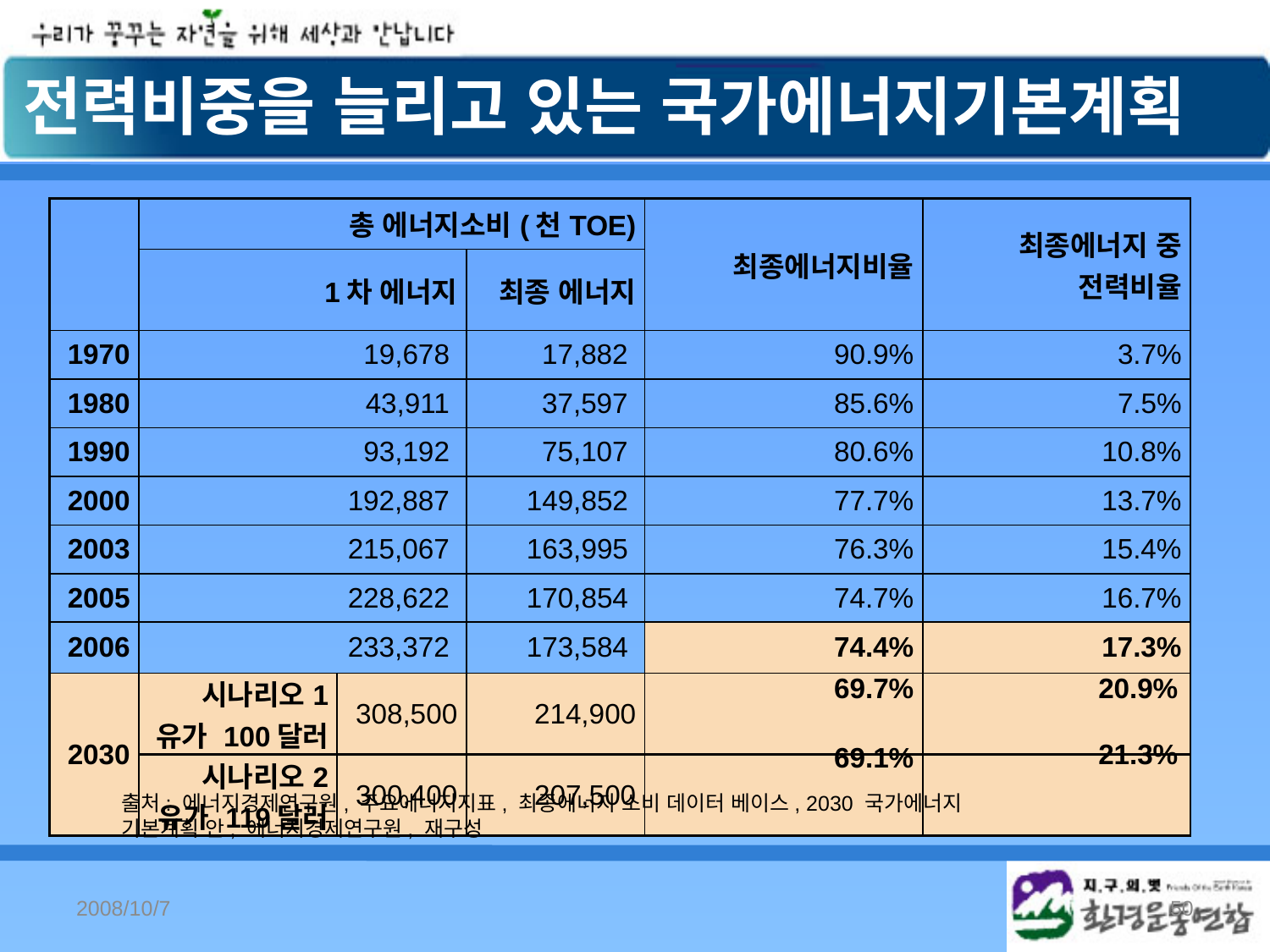

전력비중을 늘리고 있는 국가에너지기본계획
|  | 총 에너지소비(천TOE) |  |  | 최종에너지비율 | 최종에너지 중 전력비율 |
| --- | --- | --- | --- | --- | --- |
|  | 1차 에너지 |  | 최종 에너지 |  |  |
| 1970 | 19,678 |  | 17,882 | 90.9% | 3.7% |
| 1980 | 43,911 |  | 37,597 | 85.6% | 7.5% |
| 1990 | 93,192 |  | 75,107 | 80.6% | 10.8% |
| 2000 | 192,887 |  | 149,852 | 77.7% | 13.7% |
| 2003 | 215,067 |  | 163,995 | 76.3% | 15.4% |
| 2005 | 228,622 |  | 170,854 | 74.7% | 16.7% |
| 2006 | 233,372 |  | 173,584 | 74.4% | 17.3% |
| 2030 | 시나리오1 유가 100달러 | 308,500 | 214,900 |  |  |
|  | 시나리오2 유가 119달러 | 300,400 | 207,500 |  |  |
69.7%
20.9%
21.3%
69.1%
출처: 에너지경제연구원, 주요에너지지표, 최종에너지 소비 데이터 베이스, 2030 국가에너지 기본계획 안, 에너지경제연구원, 재구성
2008/10/7
50